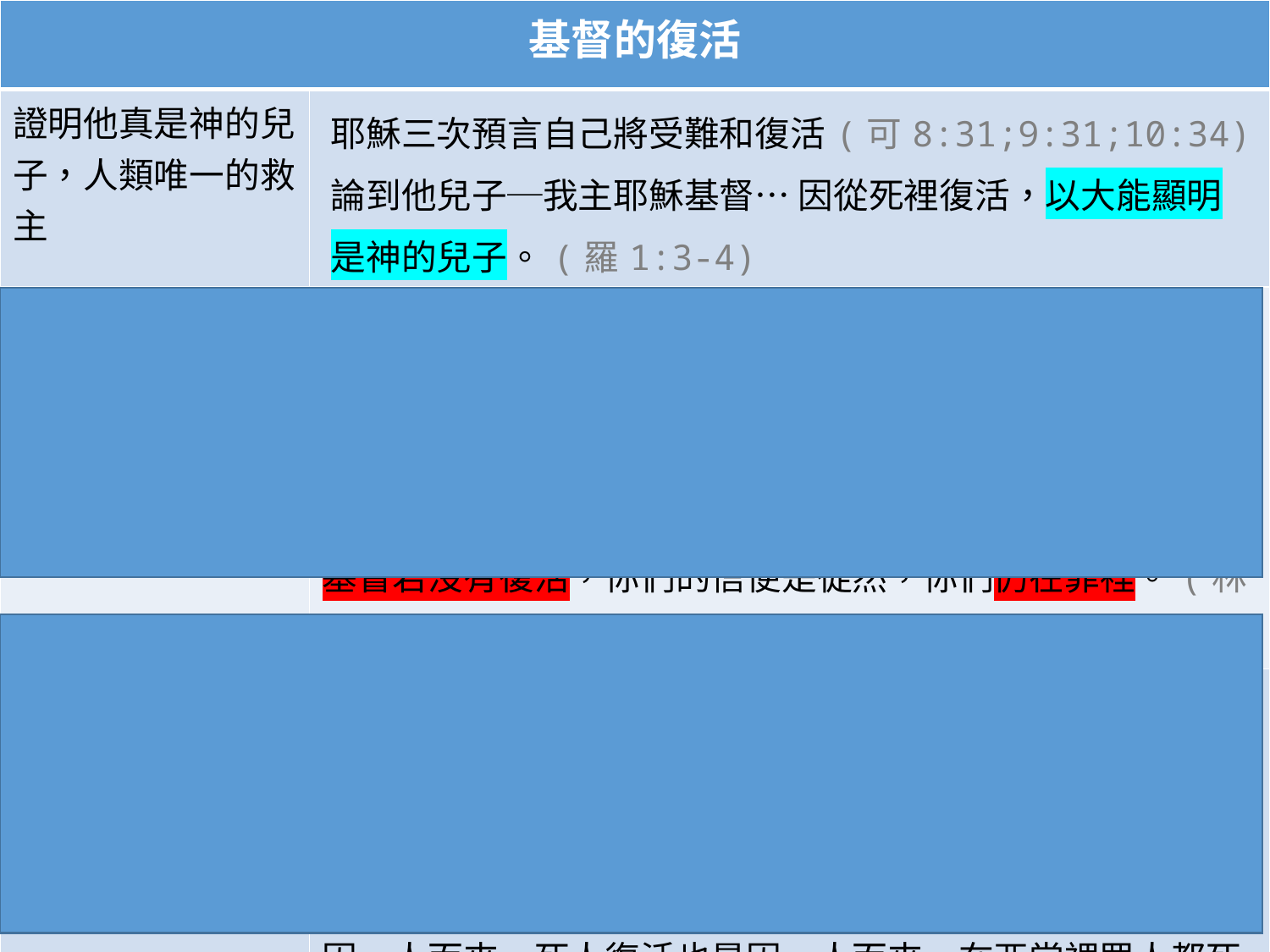

| 基督的復活 |  |
| --- | --- |
| 證明他真是神的兒子，人類唯一的救主 | 耶穌三次預言自己將受難和復活(可8:31;9:31;10:34) 論到他兒子─我主耶穌基督… 因從死裡復活，以大能顯明是神的兒子。(羅1:3-4) |
| 使信他的人得以稱義、重生 | 耶穌被交給人，是為我們的過犯；復活，是為叫我們稱義。(羅4:25) 他(父神)曾照自己的大憐憫，藉耶穌基督從死裡復活，重生了我們，叫我們有活潑的盼望。(彼前1:3) 基督若沒有復活，你們的信便是徒然，你們仍在罪裡。(林前15:17) |
| 使一切信他的人，也能勝過死亡，從死裡復活 | 然而，叫耶穌從死裡復活者的靈若住在你們心裡，那叫基督耶穌從死裡復活的，也必藉著住在你們心裡的聖靈，使你們必死的身體又活過來。(羅8:11) 但基督已經從死裡復活，成為睡了之人初熟的果子。死既是因一人而來，死人復活也是因一人而來。在亞當裡眾人都死了；照樣，在基督裡眾人也都要復活。(林前15:20-22) |
#